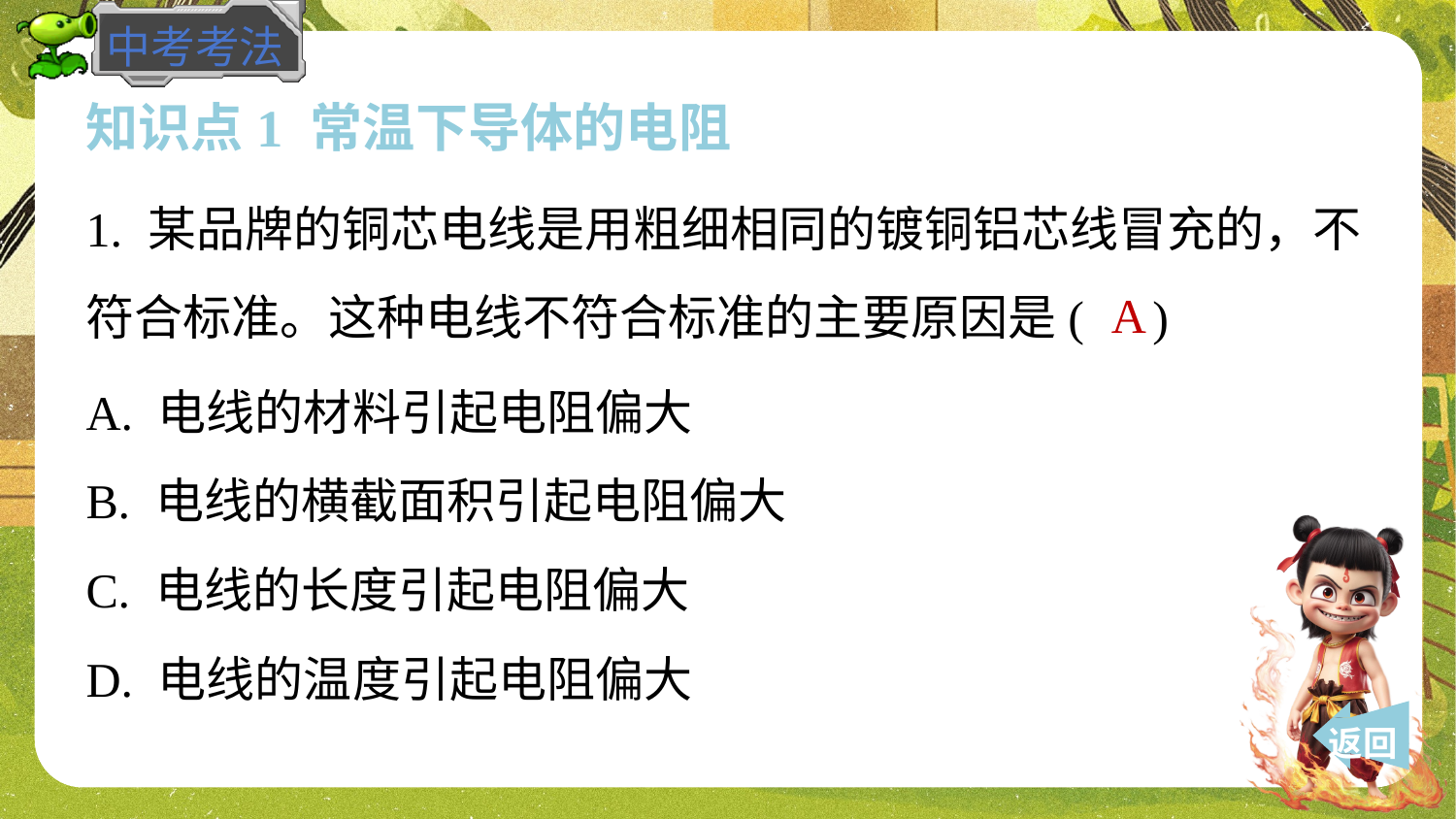

知识点1 常温下导体的电阻
1. 某品牌的铜芯电线是用粗细相同的镀铜铝芯线冒充的，不
符合标准。这种电线不符合标准的主要原因是(     )
A
A. 电线的材料引起电阻偏大
B. 电线的横截面积引起电阻偏大
C. 电线的长度引起电阻偏大
D. 电线的温度引起电阻偏大
 返回